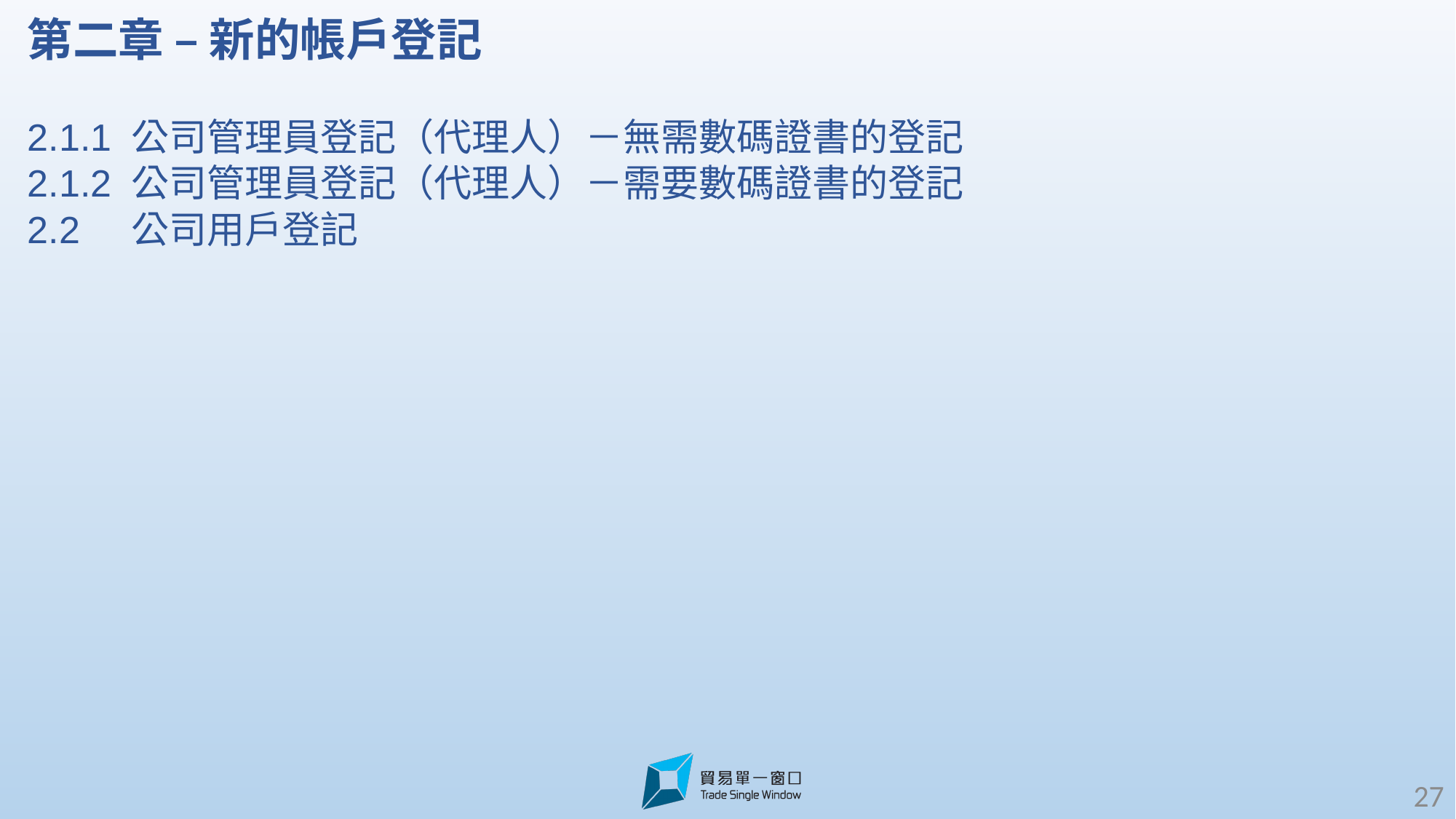

第二章 – 新的帳戶登記

2.1.1 公司管理員登記（代理人）－無需數碼證書的登記
2.1.2 公司管理員登記（代理人）－需要數碼證書的登記
2.2    公司用戶登記

27